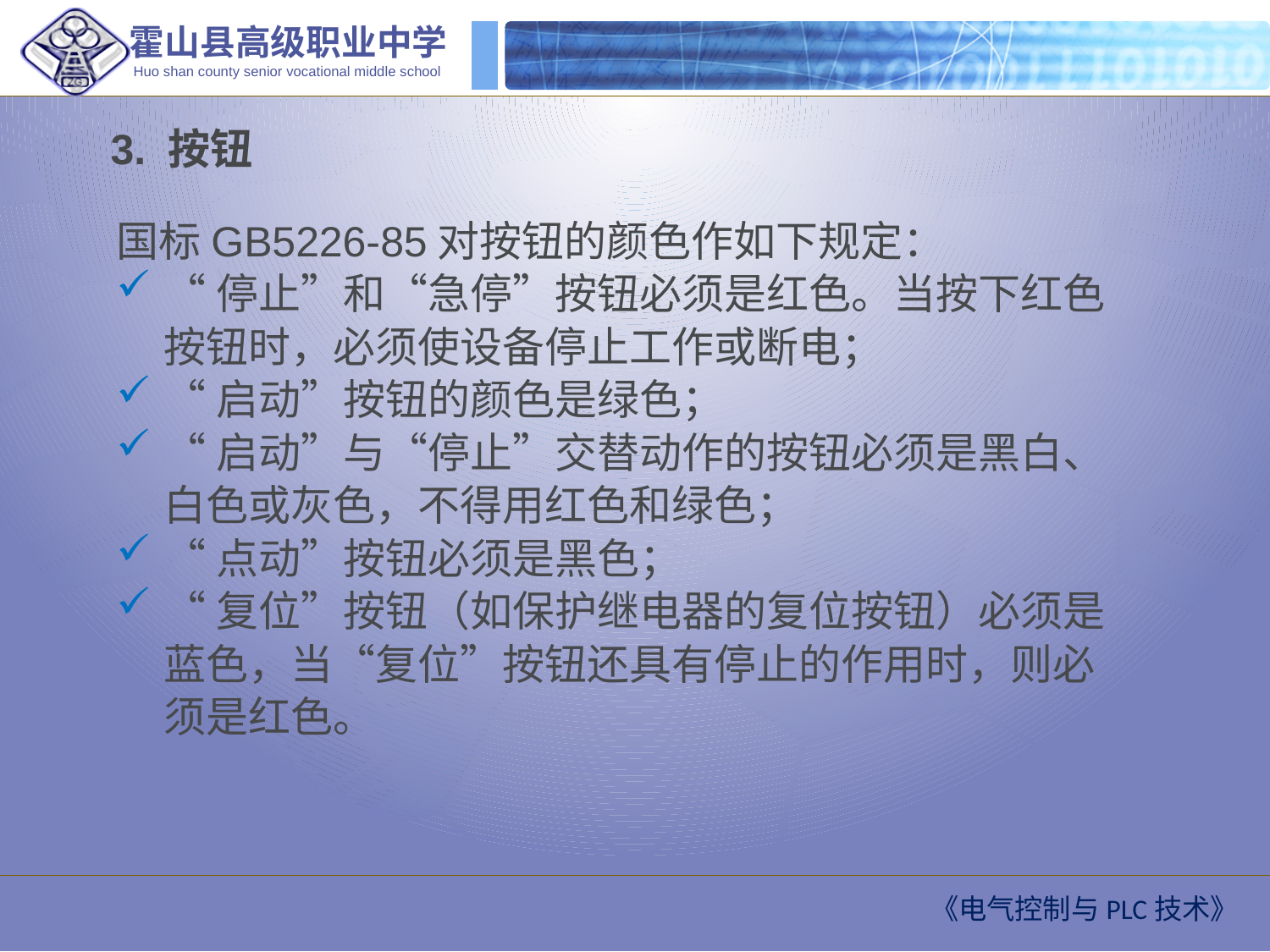

3. 按钮
国标GB5226-85对按钮的颜色作如下规定：
“停止”和“急停”按钮必须是红色。当按下红色按钮时，必须使设备停止工作或断电；
“启动”按钮的颜色是绿色；
“启动”与“停止”交替动作的按钮必须是黑白、白色或灰色，不得用红色和绿色；
“点动”按钮必须是黑色；
“复位”按钮（如保护继电器的复位按钮）必须是蓝色，当“复位”按钮还具有停止的作用时，则必须是红色。